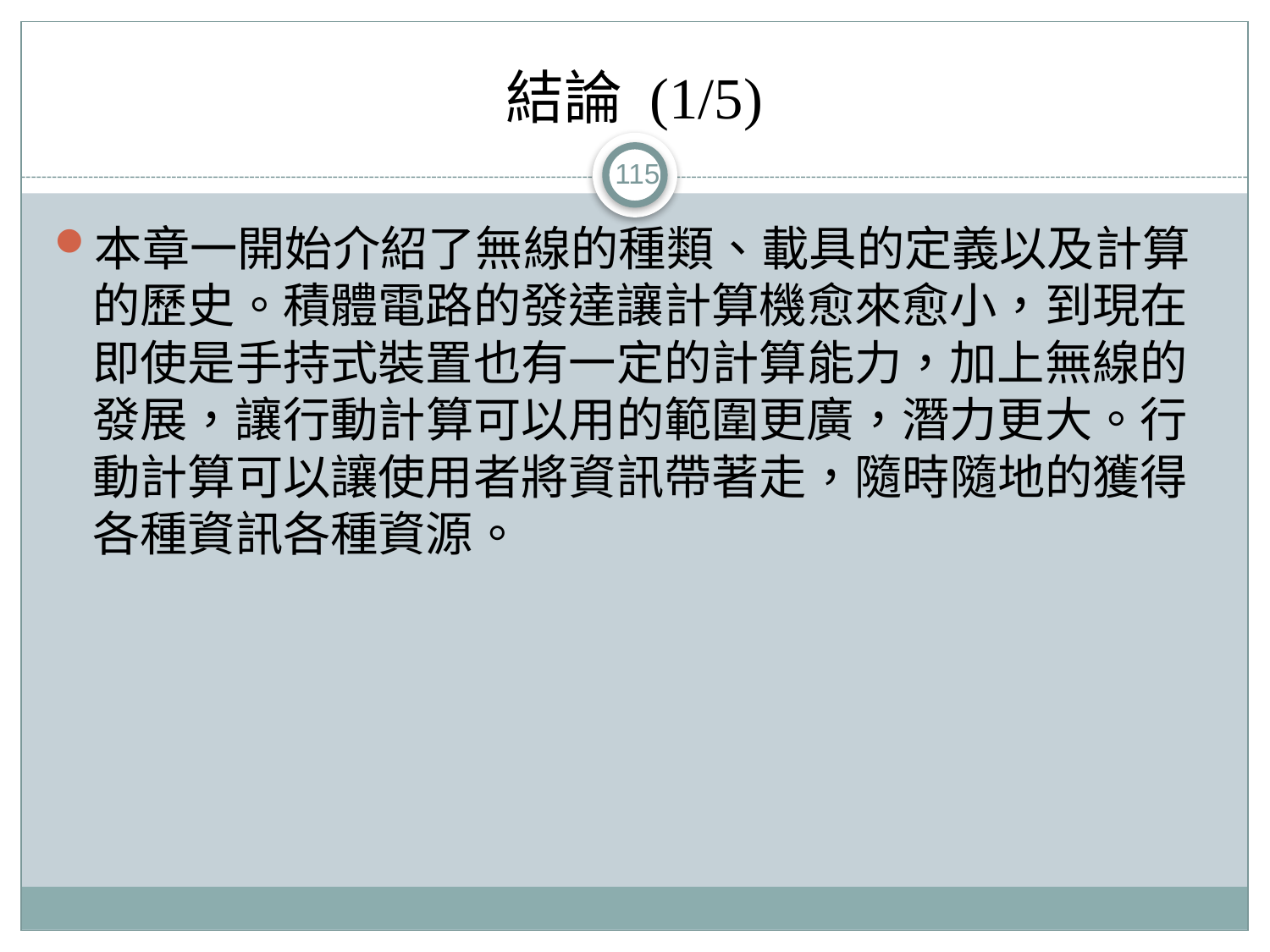

# 結論 (1/5)
115
本章一開始介紹了無線的種類、載具的定義以及計算的歷史。積體電路的發達讓計算機愈來愈小，到現在即使是手持式裝置也有一定的計算能力，加上無線的發展，讓行動計算可以用的範圍更廣，潛力更大。行動計算可以讓使用者將資訊帶著走，隨時隨地的獲得各種資訊各種資源。